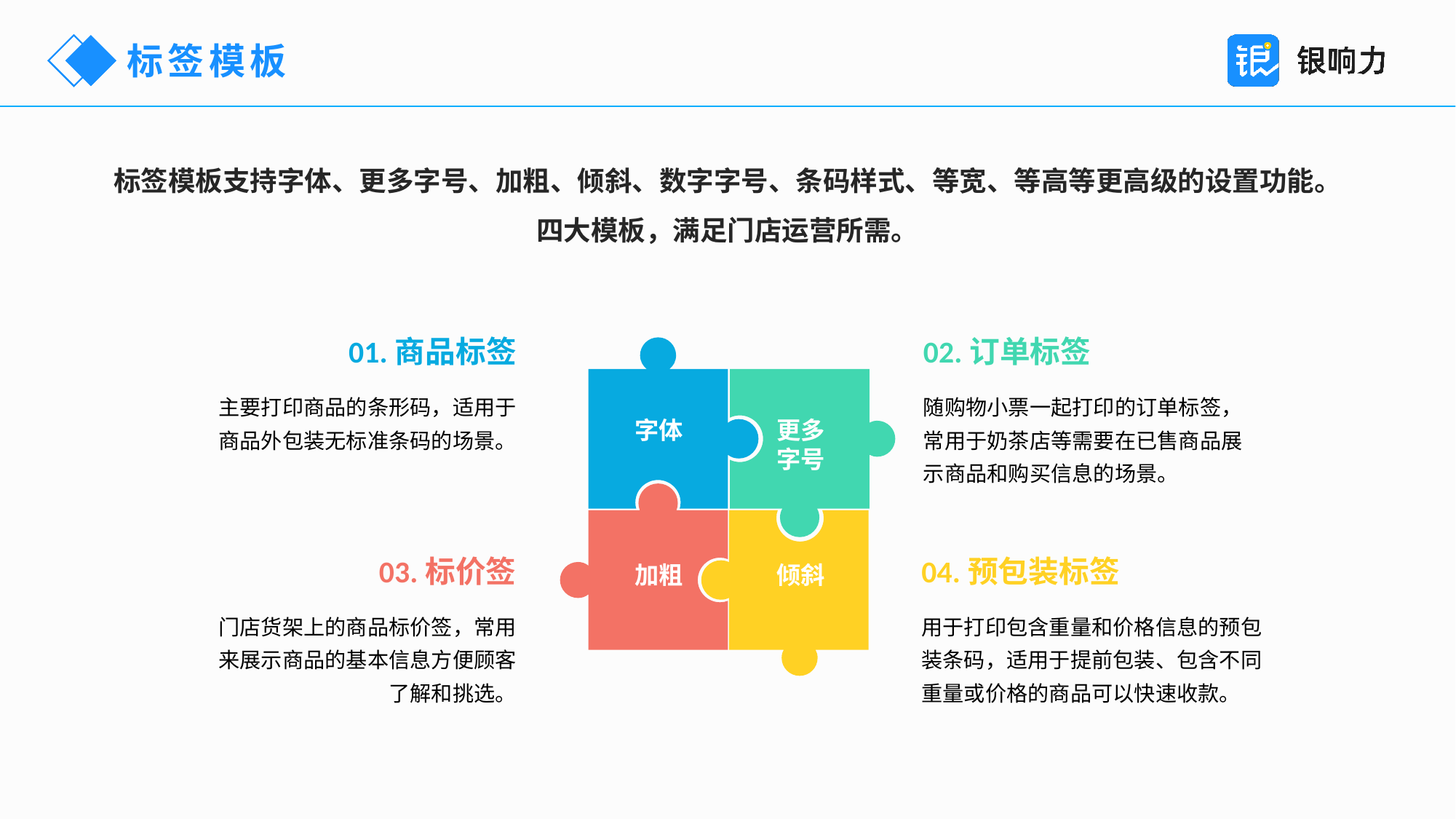

标签模板
标签模板支持字体、更多字号、加粗、倾斜、数字字号、条码样式、等宽、等高等更高级的设置功能。
四大模板，满足门店运营所需。
01.商品标签
02.订单标签

字体
更多
字号

加粗
倾斜
主要打印商品的条形码，适用于商品外包装无标准条码的场景。
随购物小票一起打印的订单标签，常用于奶茶店等需要在已售商品展示商品和购买信息的场景。
03.标价签
04.预包装标签
门店货架上的商品标价签，常用来展示商品的基本信息方便顾客了解和挑选。
用于打印包含重量和价格信息的预包装条码，适用于提前包装、包含不同重量或价格的商品可以快速收款。